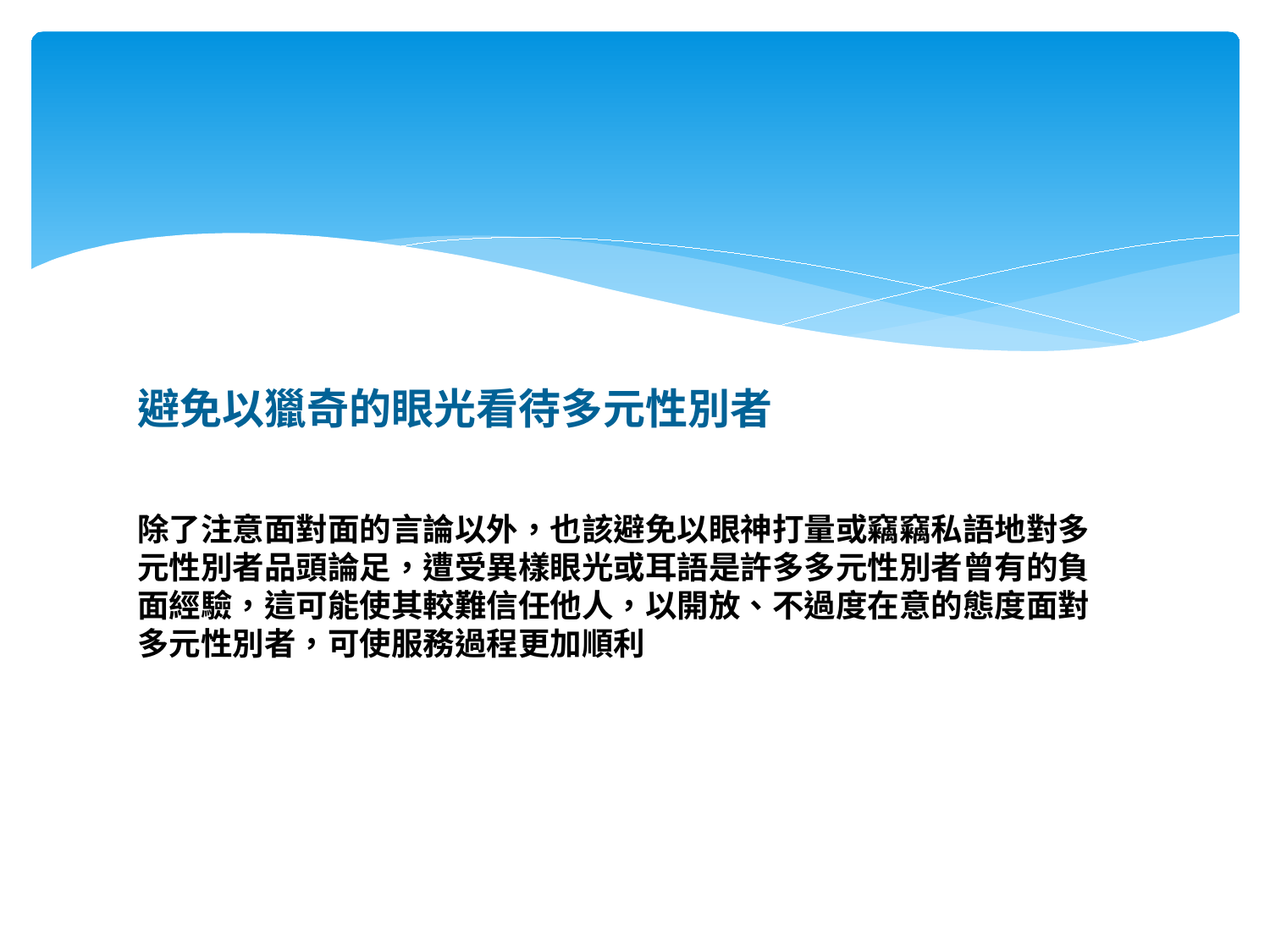

避免以獵奇的眼光看待多元性別者

除了注意面對面的言論以外，也該避免以眼神打量或竊竊私語地對多元性別者品頭論足，遭受異樣眼光或耳語是許多多元性別者曾有的負面經驗，這可能使其較難信任他人，以開放、不過度在意的態度面對多元性別者，可使服務過程更加順利